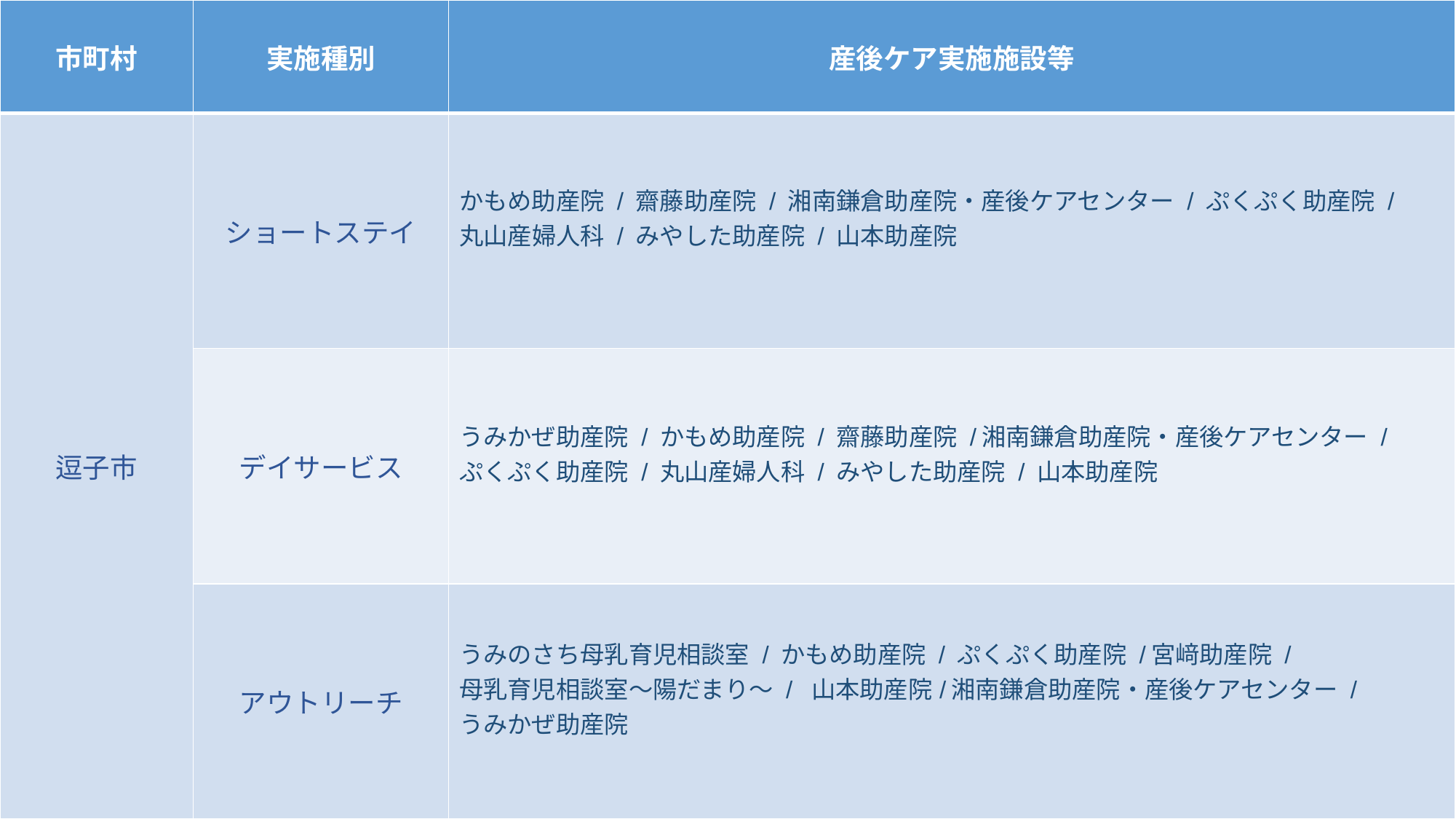

| 市町村 | 実施種別 | 産後ケア実施施設等 |
| --- | --- | --- |
| 逗子市 | ショートステイ | かもめ助産院 / 齋藤助産院 / 湘南鎌倉助産院・産後ケアセンター / ぷくぷく助産院 / 丸山産婦人科 / みやした助産院 / 山本助産院 |
|  | デイサービス | うみかぜ助産院 / かもめ助産院 / 齋藤助産院 /湘南鎌倉助産院・産後ケアセンター / ぷくぷく助産院 / 丸山産婦人科 / みやした助産院 / 山本助産院 |
|  | アウトリーチ | うみのさち母乳育児相談室 / かもめ助産院 / ぷくぷく助産院 /宮﨑助産院 / 母乳育児相談室～陽だまり～ / 山本助産院/湘南鎌倉助産院・産後ケアセンター / うみかぜ助産院 |